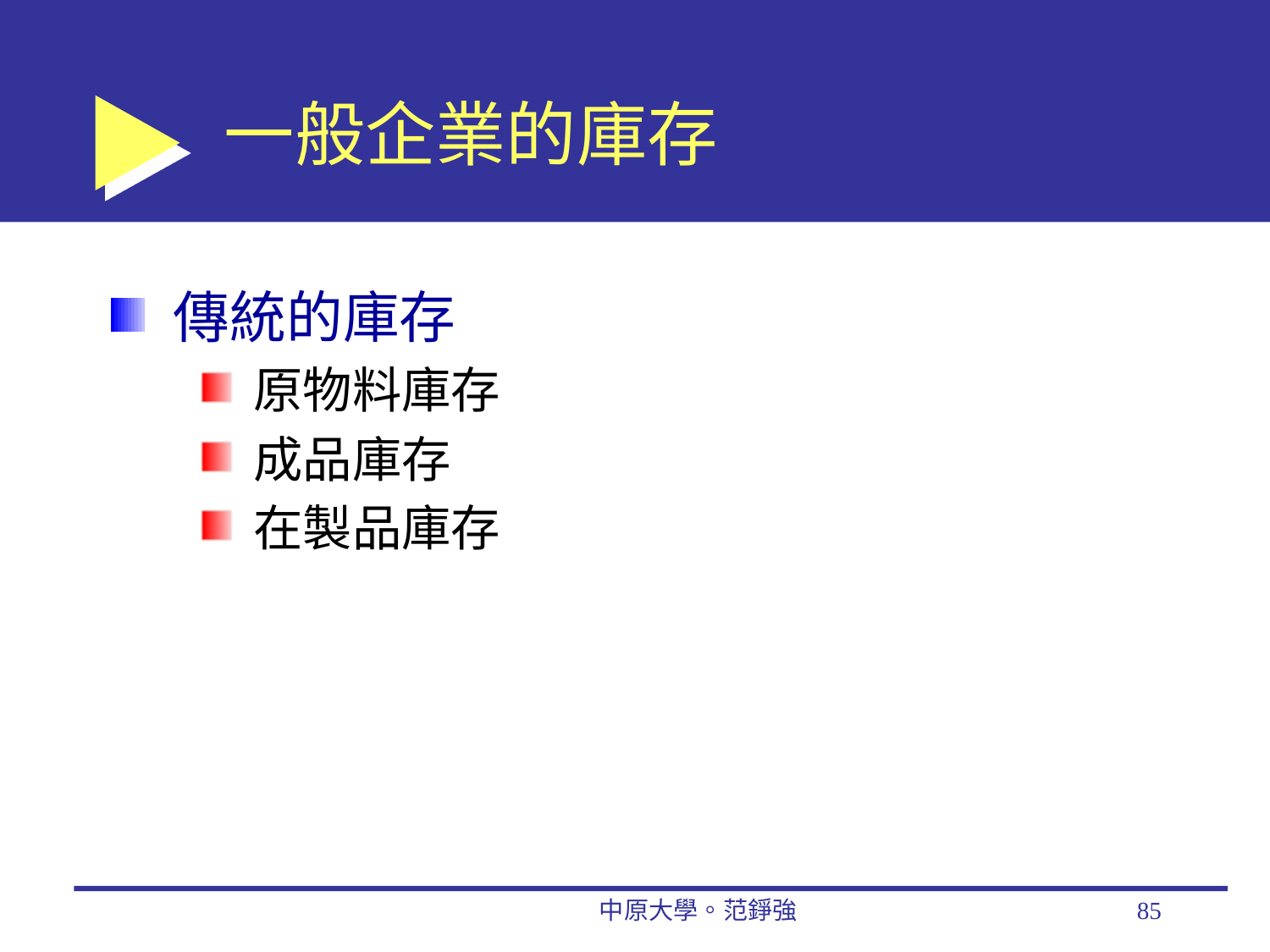

# 一般企業的庫存
傳統的庫存
原物料庫存
成品庫存
在製品庫存
中原大學。范錚強
85